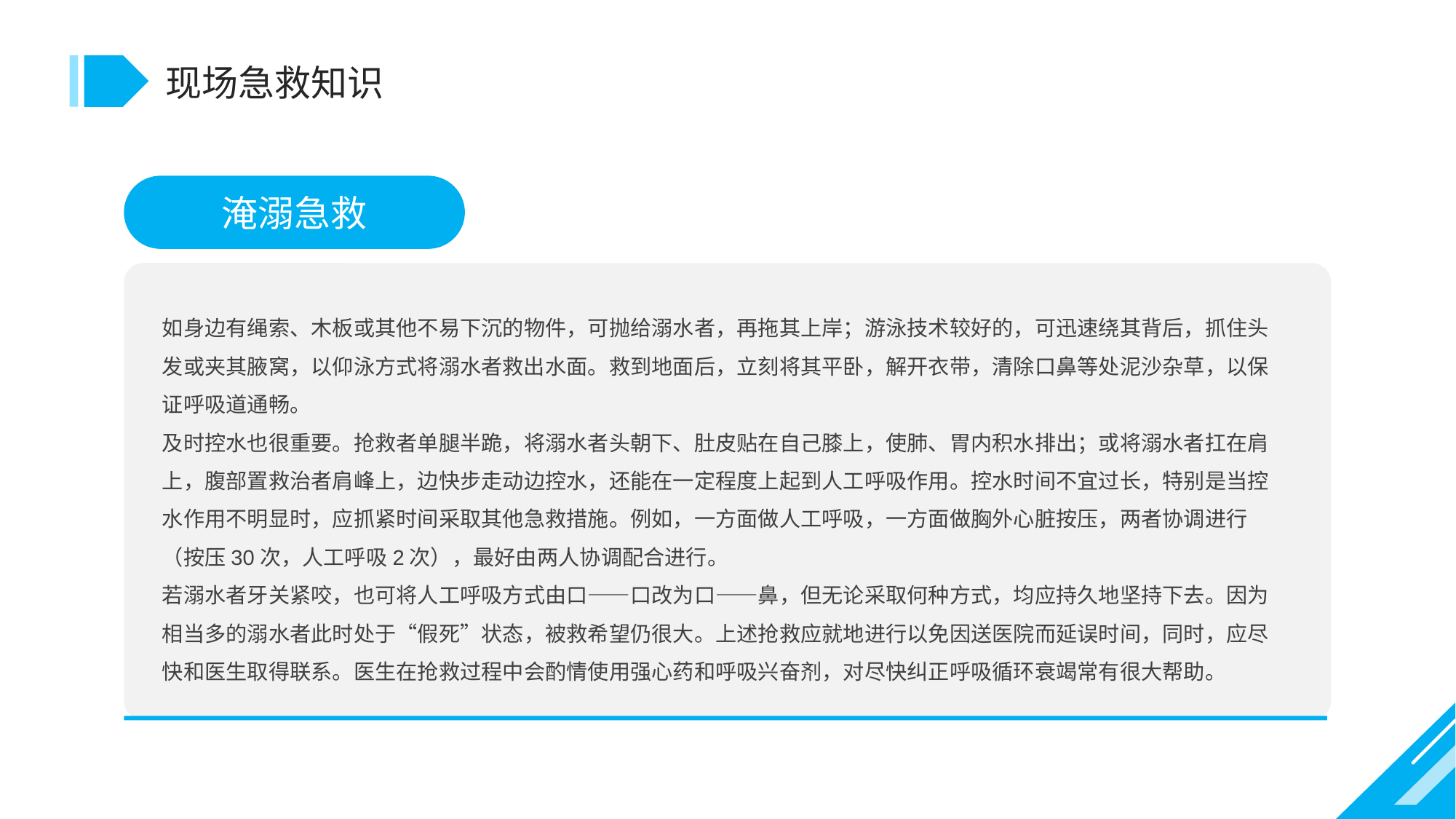

现场急救知识
淹溺急救

如身边有绳索、木板或其他不易下沉的物件，可抛给溺水者，再拖其上岸；游泳技术较好的，可迅速绕其背后，抓住头发或夹其腋窝，以仰泳方式将溺水者救出水面。救到地面后，立刻将其平卧，解开衣带，清除口鼻等处泥沙杂草，以保证呼吸道通畅。
及时控水也很重要。抢救者单腿半跪，将溺水者头朝下、肚皮贴在自己膝上，使肺、胃内积水排出；或将溺水者扛在肩上，腹部置救治者肩峰上，边快步走动边控水，还能在一定程度上起到人工呼吸作用。控水时间不宜过长，特别是当控水作用不明显时，应抓紧时间采取其他急救措施。例如，一方面做人工呼吸，一方面做胸外心脏按压，两者协调进行（按压30次，人工呼吸2次），最好由两人协调配合进行。
若溺水者牙关紧咬，也可将人工呼吸方式由口——口改为口——鼻，但无论采取何种方式，均应持久地坚持下去。因为相当多的溺水者此时处于“假死”状态，被救希望仍很大。上述抢救应就地进行以免因送医院而延误时间，同时，应尽快和医生取得联系。医生在抢救过程中会酌情使用强心药和呼吸兴奋剂，对尽快纠正呼吸循环衰竭常有很大帮助。